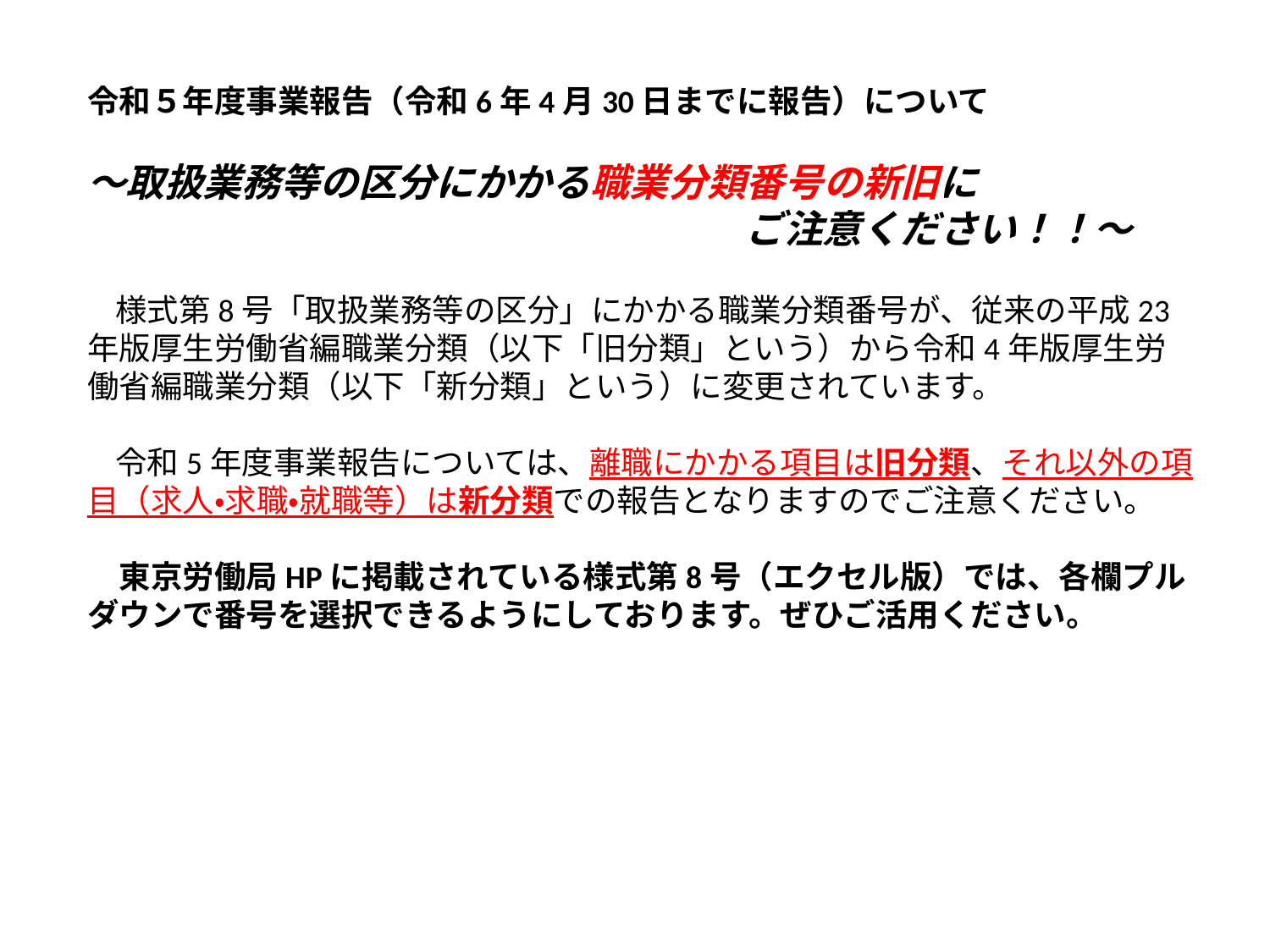

令和５年度事業報告（令和6年4月30日までに報告）について

～取扱業務等の区分にかかる職業分類番号の新旧に
　　　　　　　　　　　　　　　　　ご注意ください！！～
　様式第8号「取扱業務等の区分」にかかる職業分類番号が、従来の平成23年版厚生労働省編職業分類（以下「旧分類」という）から令和4年版厚生労働省編職業分類（以下「新分類」という）に変更されています。
　令和5年度事業報告については、離職にかかる項目は旧分類、それ以外の項目（求人・求職・就職等）は新分類での報告となりますのでご注意ください。

　東京労働局HPに掲載されている様式第8号（エクセル版）では、各欄プルダウンで番号を選択できるようにしております。ぜひご活用ください。